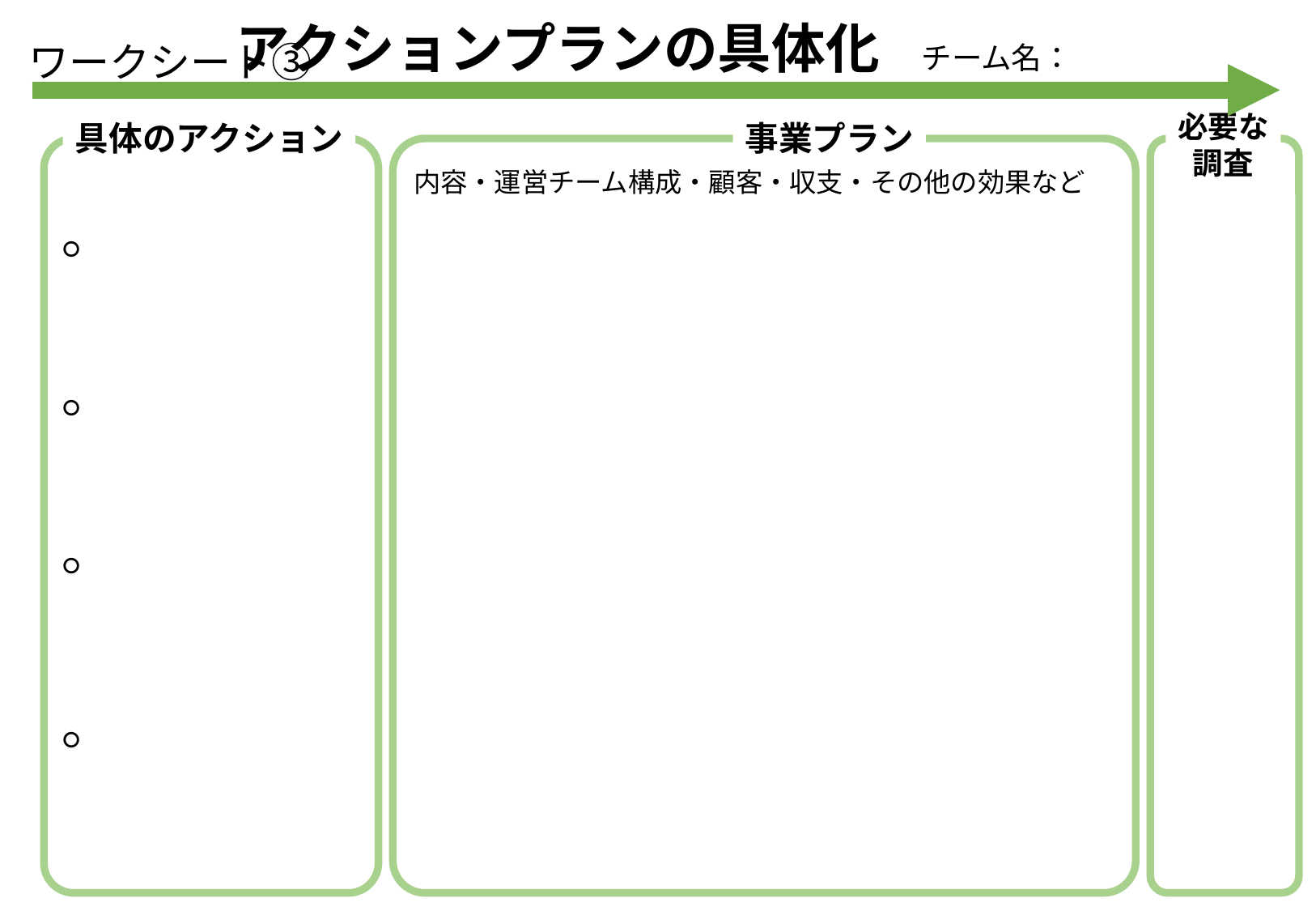

アクションプランの具体化
チーム名：
# ワークシート③
必要な
調査
事業プラン
具体のアクション

内容・運営チーム構成・顧客・収支・その他の効果など
○
○
○
○